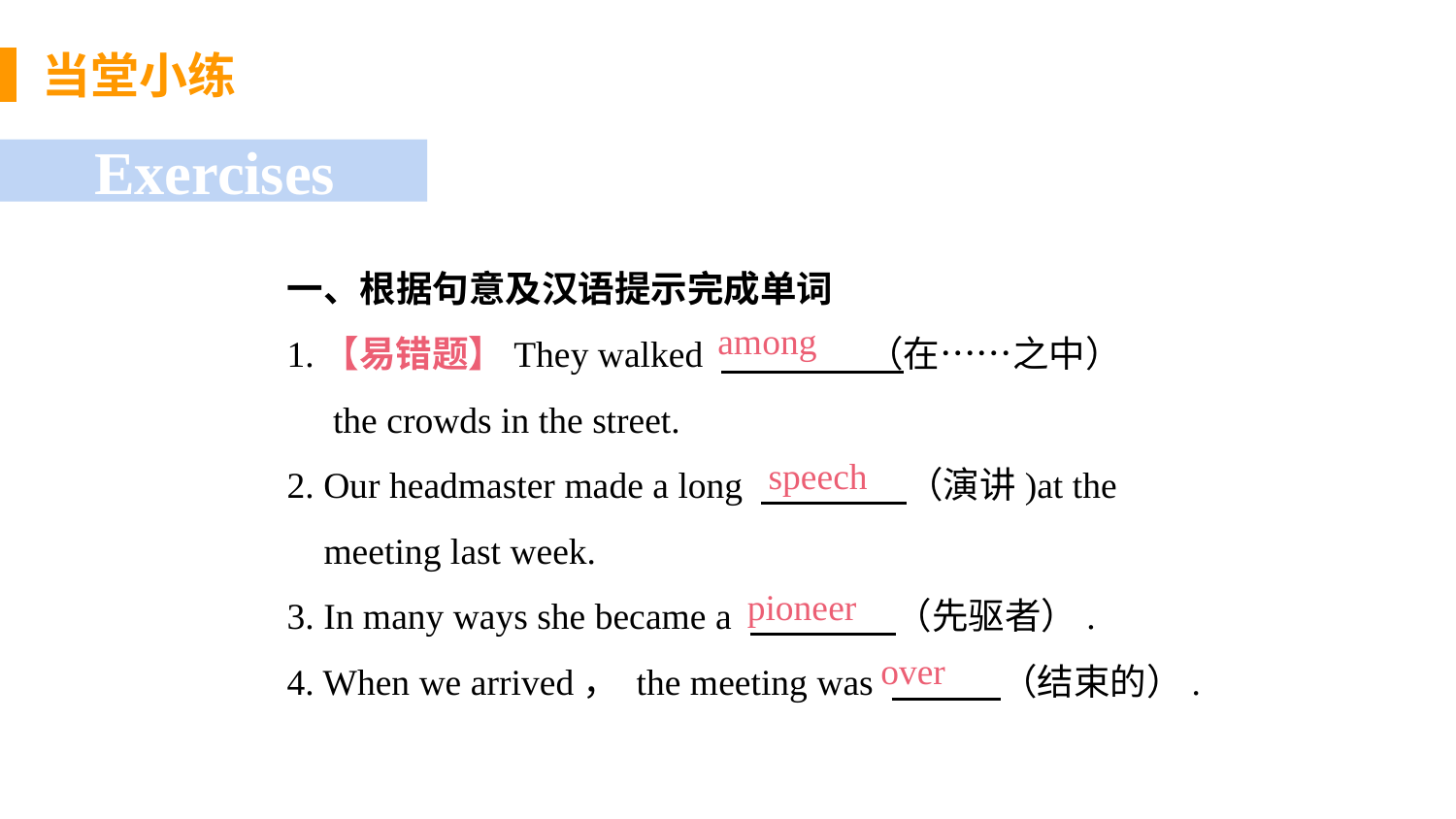

当堂小练

Exercises

一、根据句意及汉语提示完成单词
1.【易错题】They walked 　　　　（在……之中）
     the crowds in the street.
2. Our headmaster made a long 　　　　（演讲)at the
    meeting last week.
3. In many ways she became a 　　　　（先驱者）.
4. When we arrived， the meeting was 　　　（结束的）.
among
speech
pioneer

over